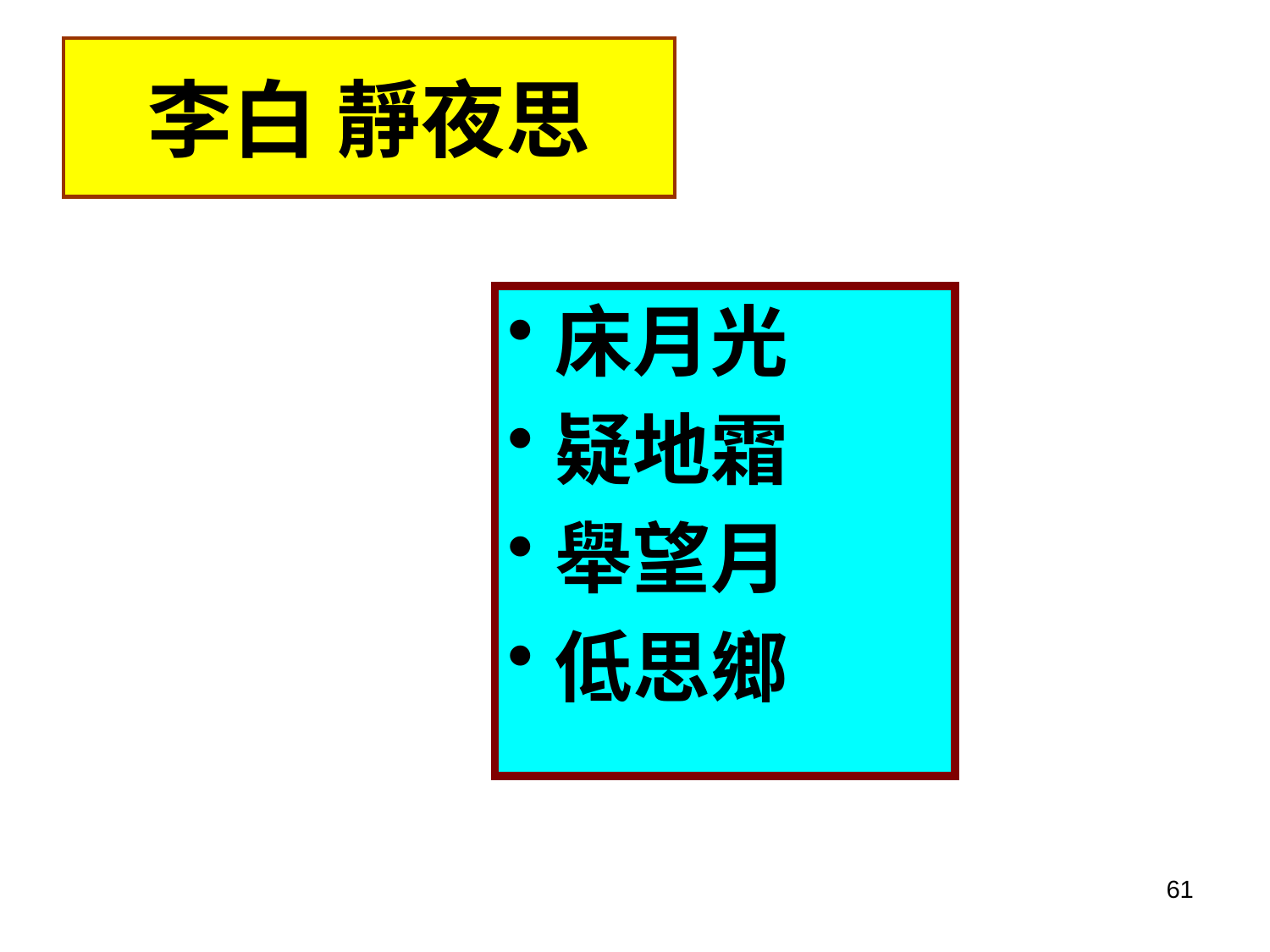

# 李白 靜夜思
床月光
疑地霜
舉望月
低思鄉
61